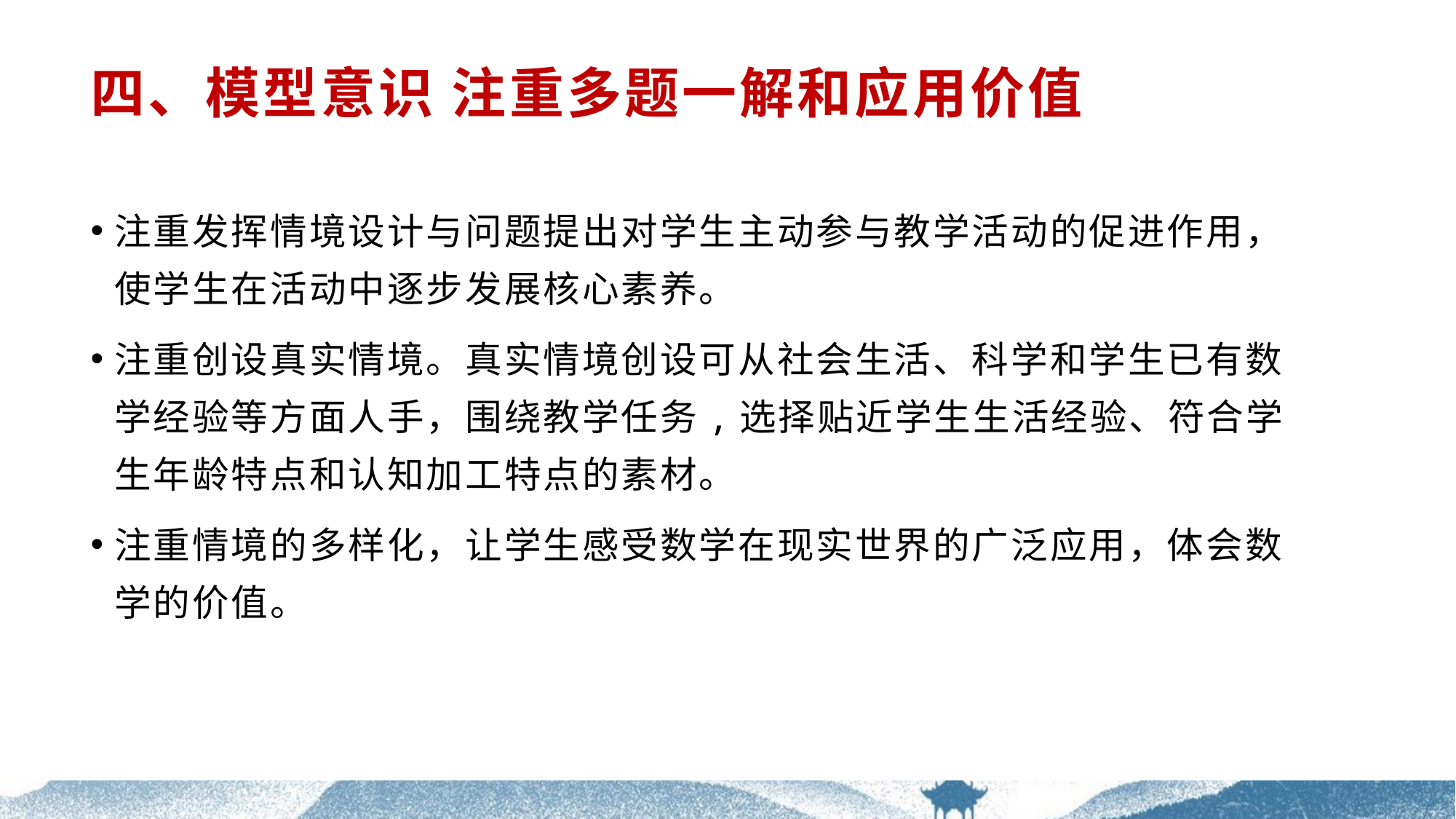

# 四、模型意识 注重多题一解和应用价值
注重发挥情境设计与问题提出对学生主动参与教学活动的促进作用，使学生在活动中逐步发展核心素养。
注重创设真实情境。真实情境创设可从社会生活、科学和学生已有数学经验等方面人手，围绕教学任务,选择贴近学生生活经验、符合学生年龄特点和认知加工特点的素材。
注重情境的多样化，让学生感受数学在现实世界的广泛应用，体会数学的价值。